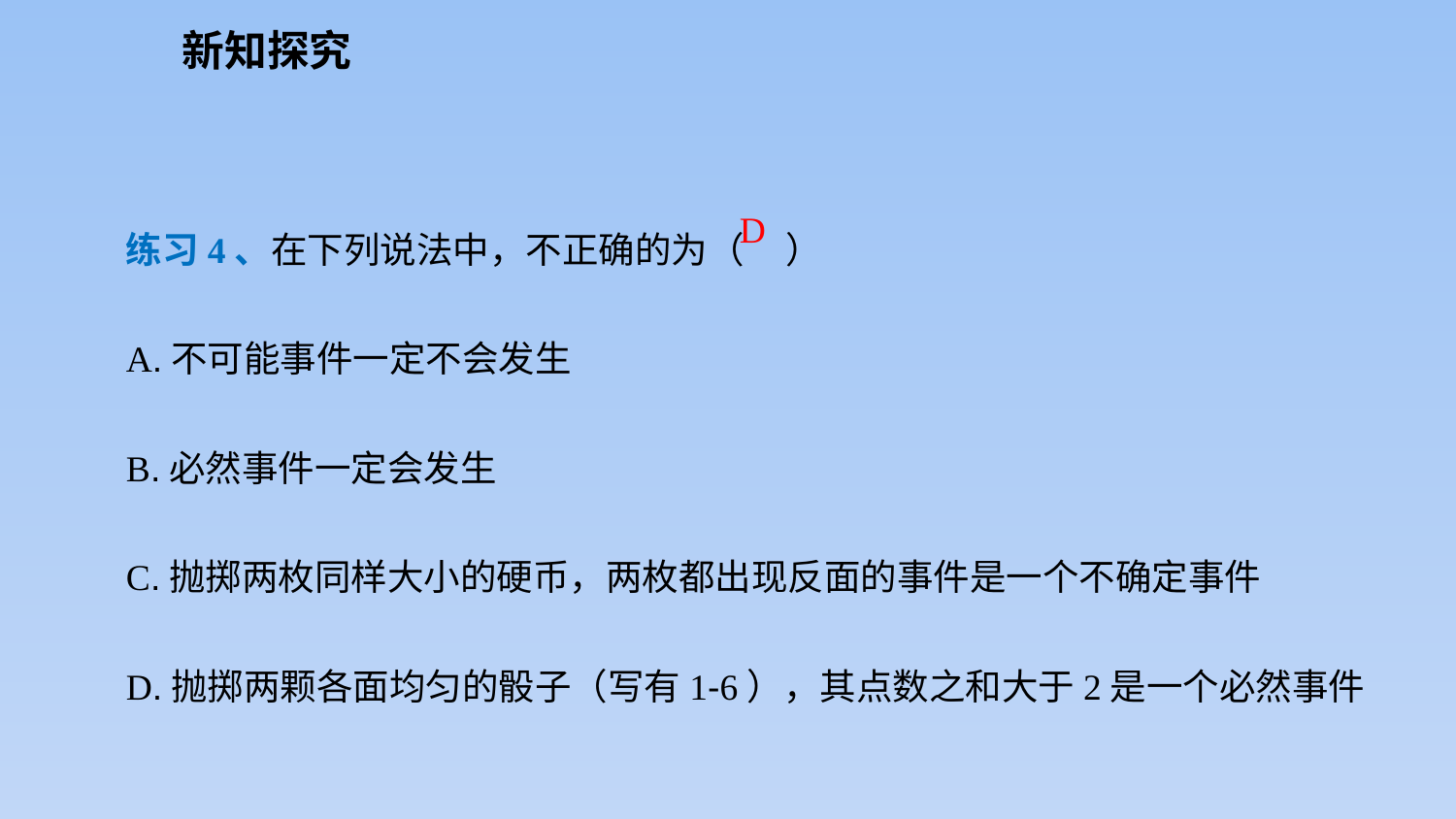

新知探究
练习4、在下列说法中，不正确的为（     ）
A.不可能事件一定不会发生
B.必然事件一定会发生
C.抛掷两枚同样大小的硬币，两枚都出现反面的事件是一个不确定事件
D.抛掷两颗各面均匀的骰子（写有1-6），其点数之和大于2是一个必然事件
D